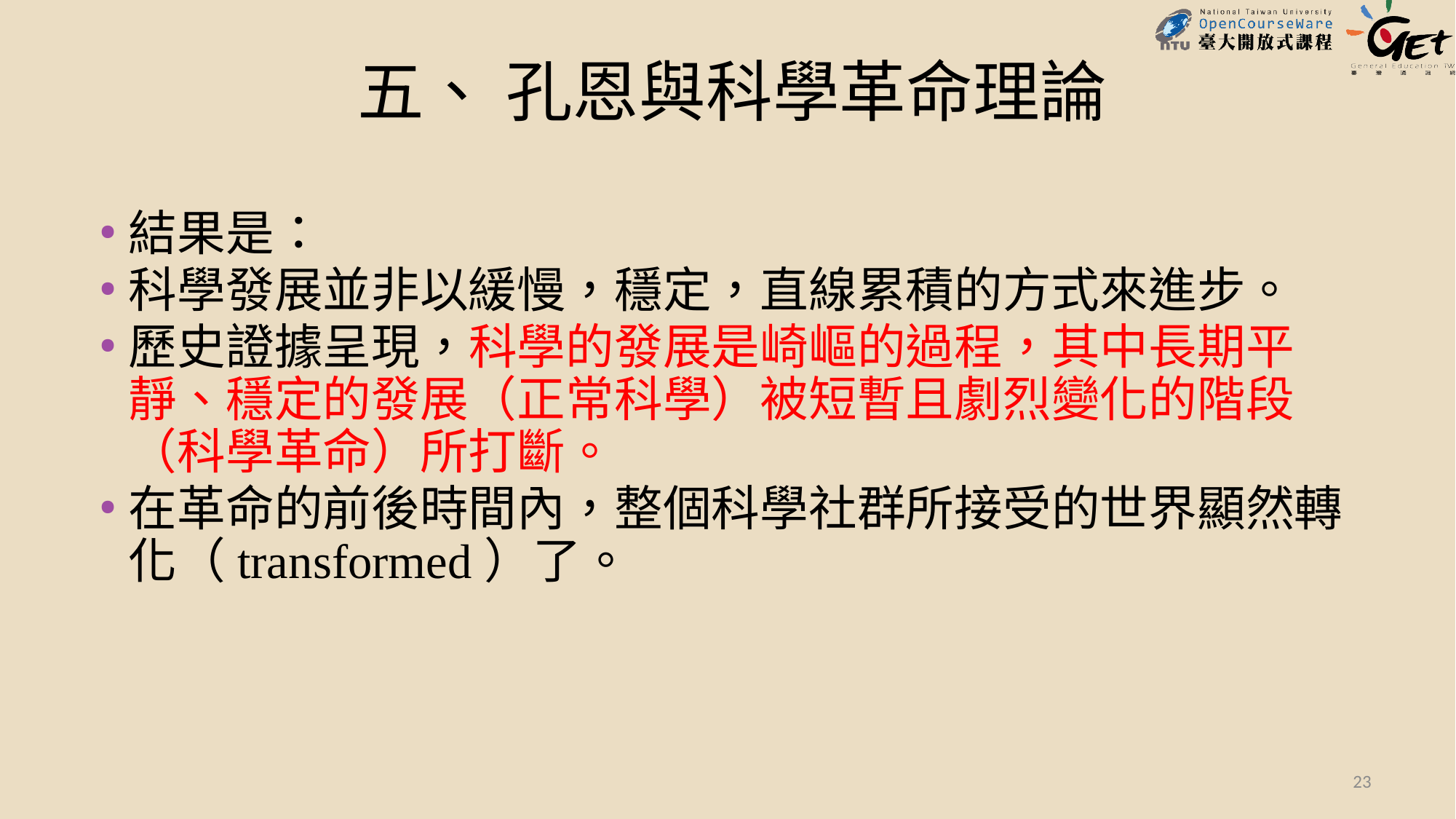

# 五、 孔恩與科學革命理論
結果是：
科學發展並非以緩慢，穩定，直線累積的方式來進步。
歷史證據呈現，科學的發展是崎嶇的過程，其中長期平靜、穩定的發展（正常科學）被短暫且劇烈變化的階段（科學革命）所打斷。
在革命的前後時間內，整個科學社群所接受的世界顯然轉化（transformed）了。
23